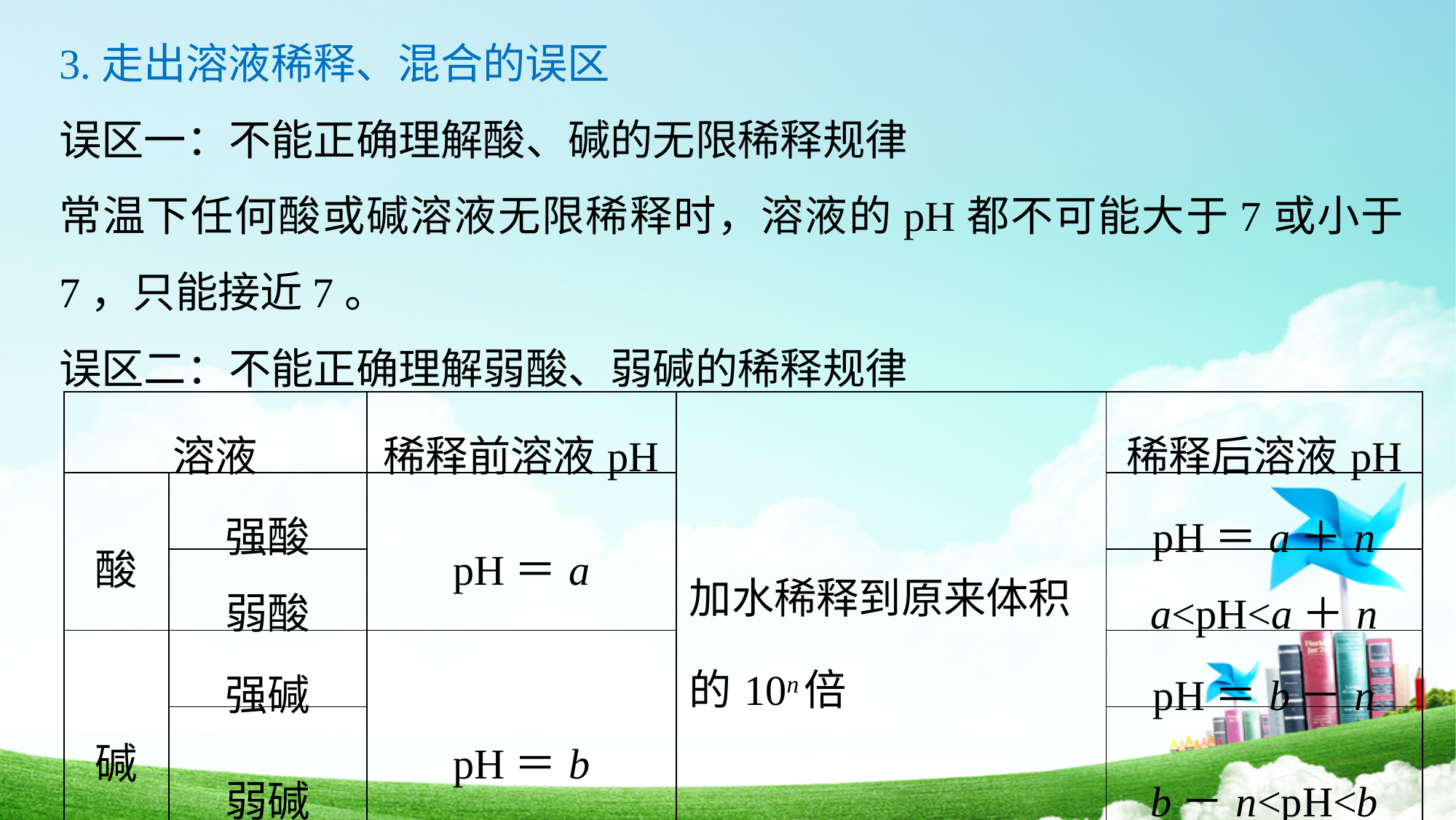

3.走出溶液稀释、混合的误区
误区一：不能正确理解酸、碱的无限稀释规律
常温下任何酸或碱溶液无限稀释时，溶液的pH都不可能大于7或小于7，只能接近7。
误区二：不能正确理解弱酸、弱碱的稀释规律
| 溶液 |  | 稀释前溶液pH | 加水稀释到原来体积的10n倍 | 稀释后溶液pH |
| --- | --- | --- | --- | --- |
| 酸 | 强酸 | pH＝a |  | pH＝a＋n |
|  | 弱酸 |  |  | a<pH<a＋n |
| 碱 | 强碱 | pH＝b |  | pH＝b－n |
|  | 弱碱 |  |  | b－n<pH<b |